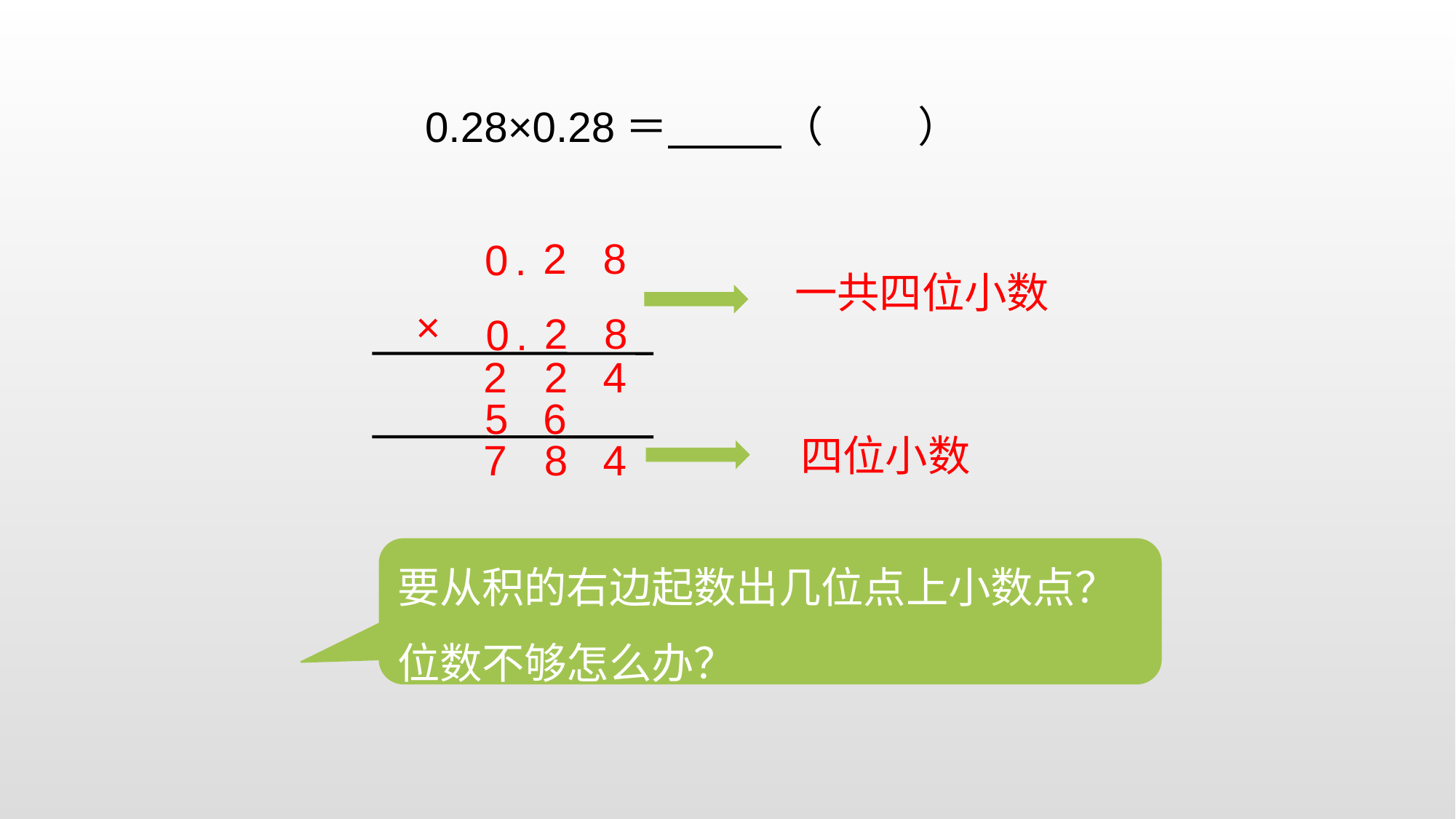

0.28×0.28＝            （          ）
2
8
0
.
×
2
8
0
.

一共四位小数
2
2
4
5
6

四位小数
7
8
4
要从积的右边起数出几位点上小数点？
位数不够怎么办？